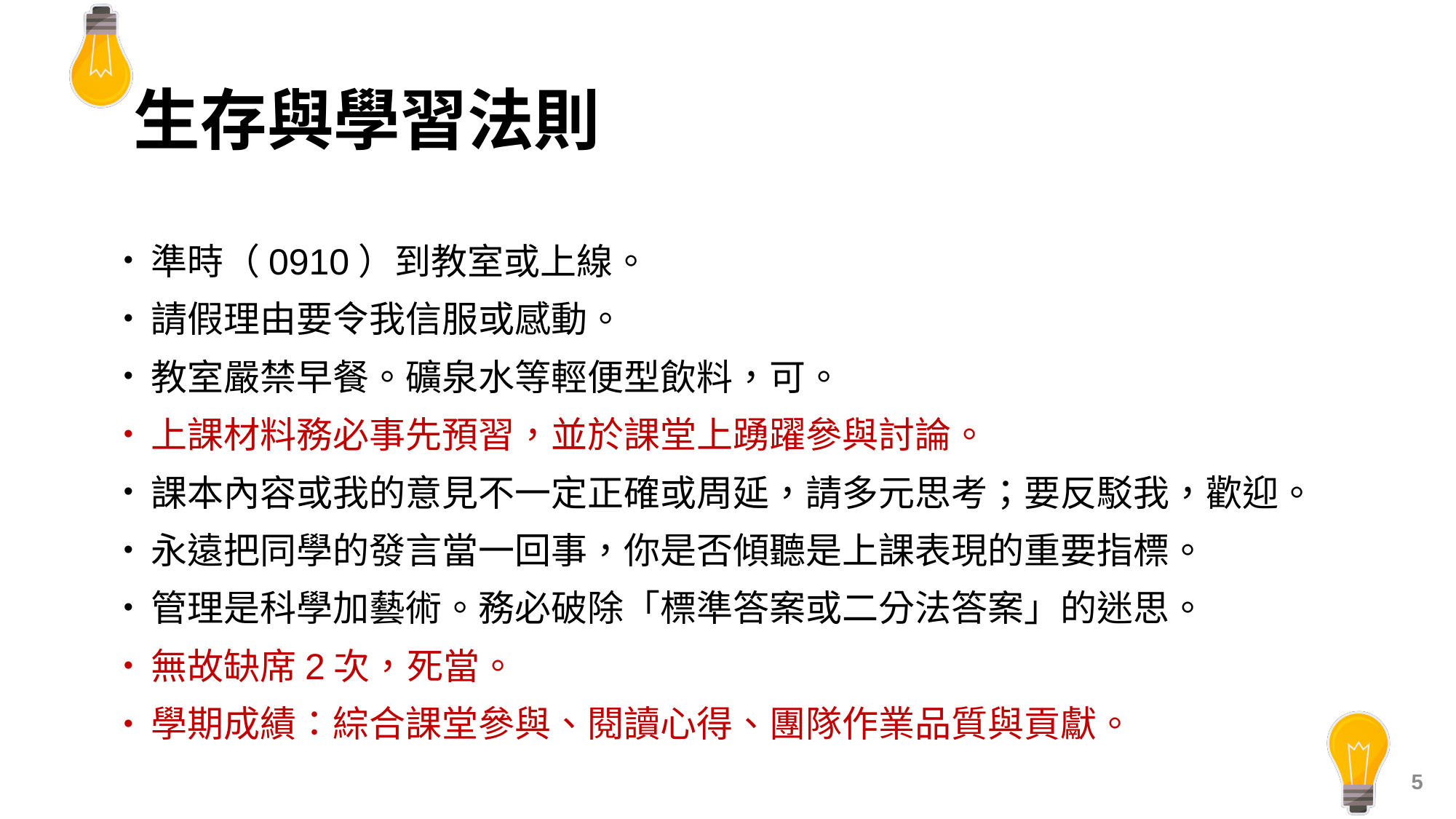

# 生存與學習法則
準時（0910）到教室或上線。
請假理由要令我信服或感動。
教室嚴禁早餐。礦泉水等輕便型飲料，可。
上課材料務必事先預習，並於課堂上踴躍參與討論。
課本內容或我的意見不一定正確或周延，請多元思考；要反駁我，歡迎。
永遠把同學的發言當一回事，你是否傾聽是上課表現的重要指標。
管理是科學加藝術。務必破除「標準答案或二分法答案」的迷思。
無故缺席2次，死當。
學期成績：綜合課堂參與、閱讀心得、團隊作業品質與貢獻。
5